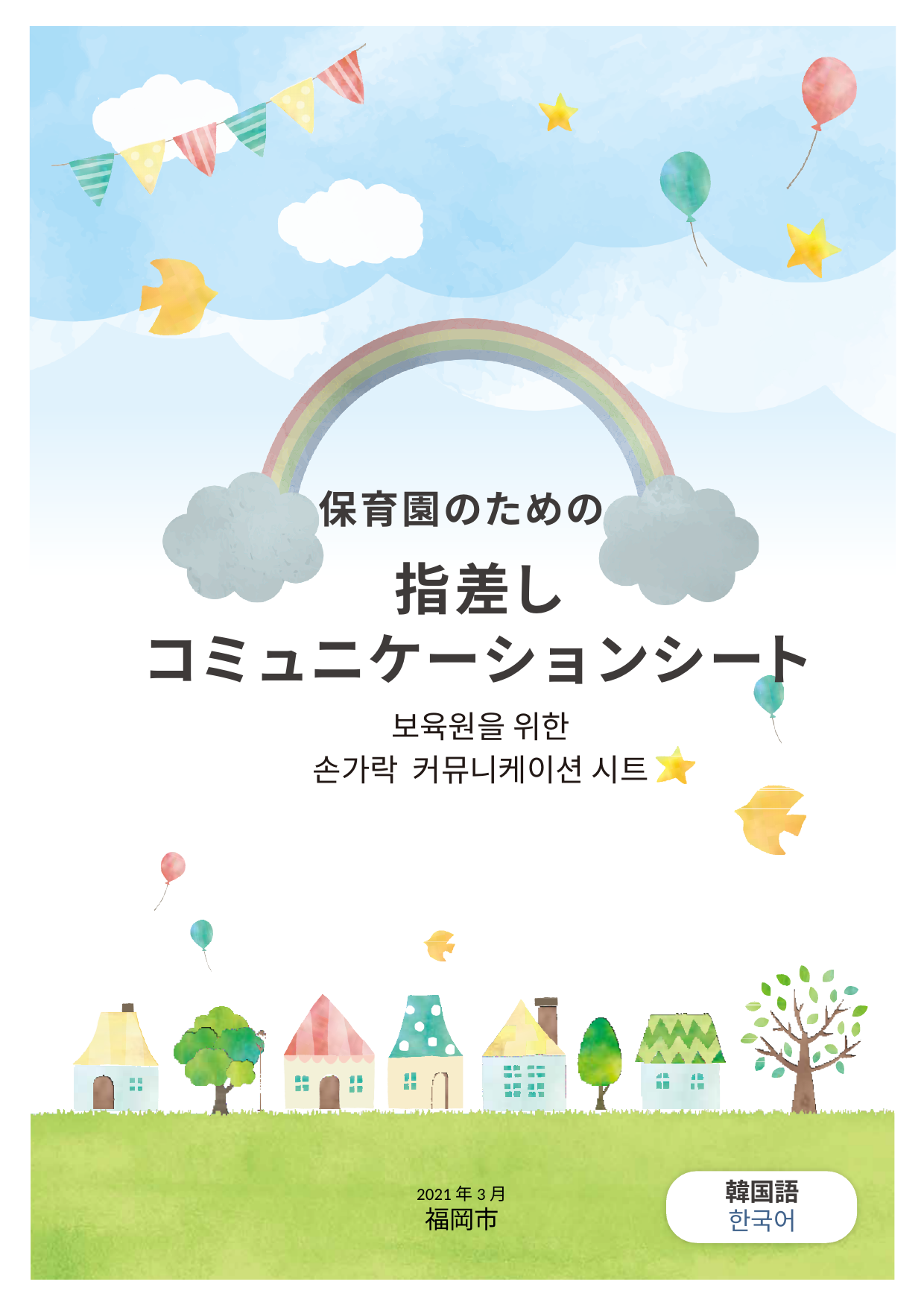

# 保育園のための
指差し
コミュニケーションシート
보육원을 위한
손가락  커뮤니케이션 시트

韓国語
한국어
2021年3月
福岡市